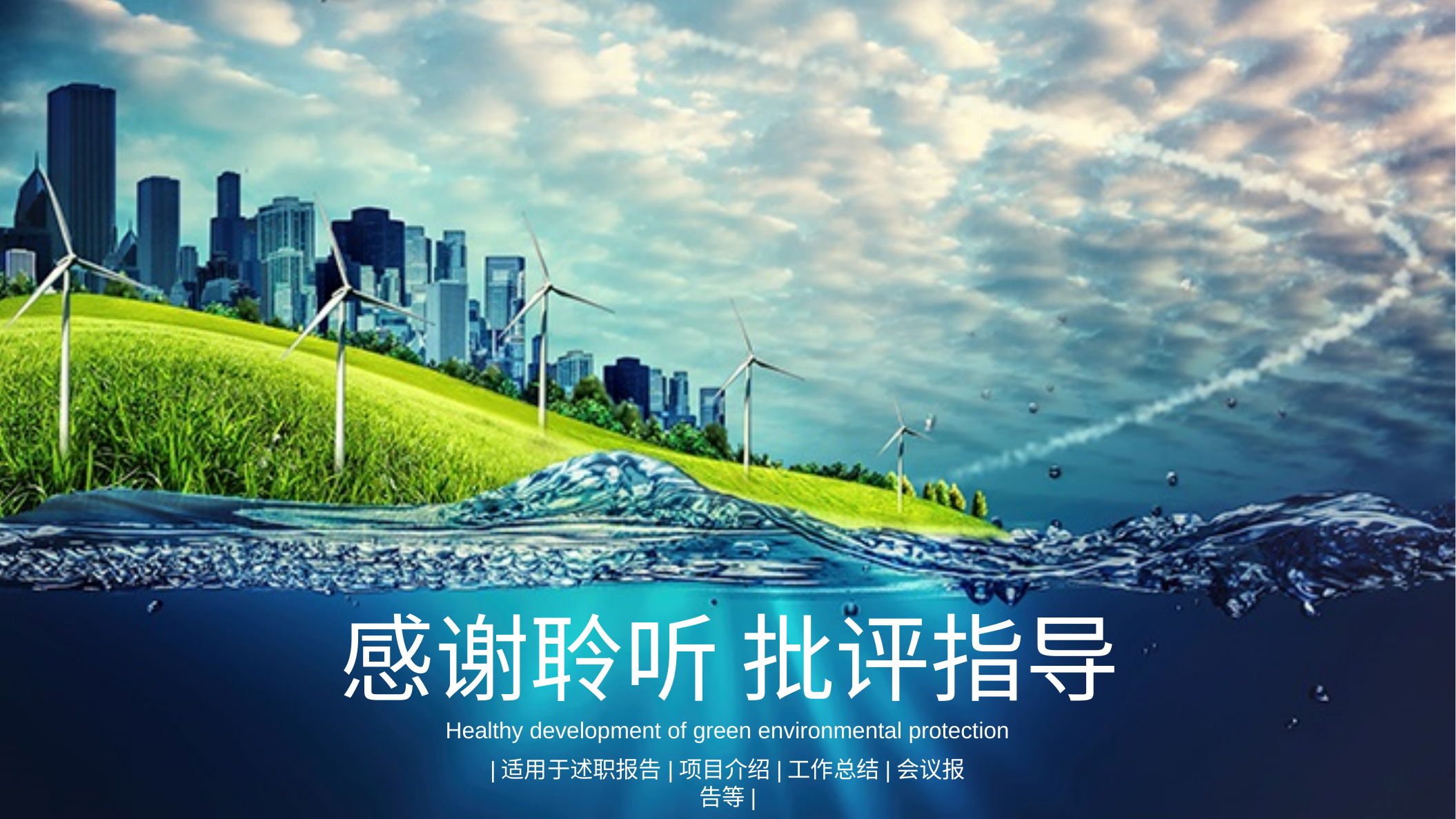

感谢聆听 批评指导
Healthy development of green environmental protection
|适用于述职报告|项目介绍|工作总结|会议报告等|